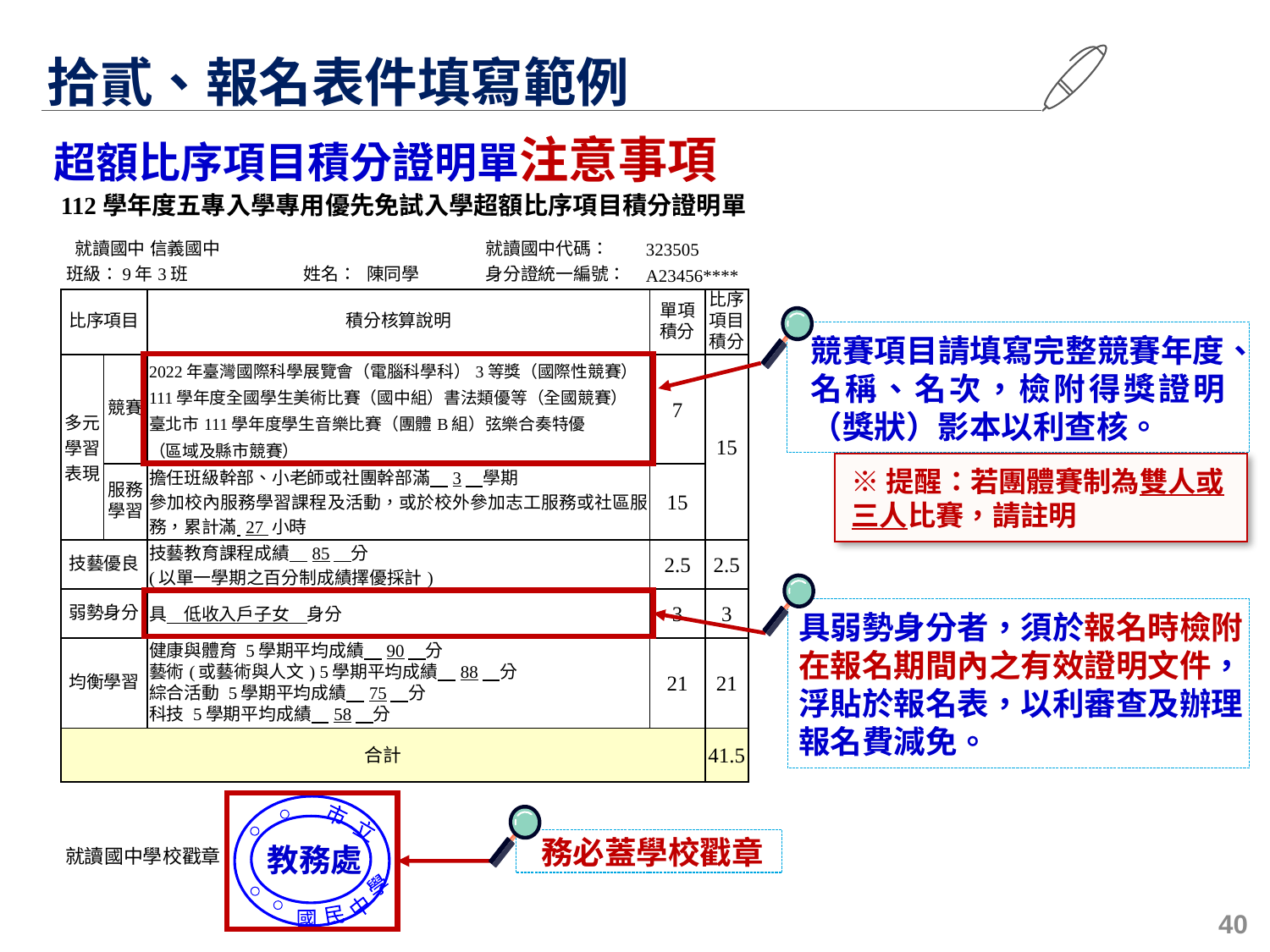

拾貳、報名表件填寫範例
超額比序項目積分證明單注意事項
112學年度五專入學專用優先免試入學超額比序項目積分證明單
| 就讀國中： |  |  | 信義國中 |  |  | 就讀國中代碼： | 323505 |  |  |
| --- | --- | --- | --- | --- | --- | --- | --- | --- | --- |
| 班級： |  | 9年3班 |  | 姓名： | 陳同學 | 身分證統一編號： | A23456\*\*\*\* |  |  |
| 比序項目 |  |  | 積分核算說明 |  |  |  |  | 單項 積分 | 比序項目積分 |
| 多元學習表現 | 競賽 |  | 2022年臺灣國際科學展覽會（電腦科學科）3等獎（國際性競賽） 111學年度全國學生美術比賽（國中組）書法類優等（全國競賽） 臺北市111學年度學生音樂比賽（團體B組）弦樂合奏特優 （區域及縣市競賽） |  |  |  |  | 7 | 15 |
|  | 服務 學習 |  | 擔任班級幹部、小老師或社團幹部滿　3　學期 參加校內服務學習課程及活動，或於校外參加志工服務或社區服務，累計滿 27 小時 |  |  |  |  | 15 |  |
| 技藝優良 |  |  | 技藝教育課程成績　85　分 (以單一學期之百分制成績擇優採計) |  |  |  |  | 2.5 | 2.5 |
| 弱勢身分 |  |  | 具　低收入戶子女　身分 |  |  |  |  | 3 | 3 |
| 均衡學習 |  |  | 健康與體育 5學期平均成績　90　分 藝術(或藝術與人文) 5學期平均成績　88　分 綜合活動 5學期平均成績　75　分 科技 5學期平均成績　58　分 |  |  |  |  | 21 | 21 |
| 合計 |  |  |  |  |  |  |  |  | 41.5 |

競賽項目請填寫完整競賽年度、名稱、名次，檢附得獎證明（獎狀）影本以利查核。

※提醒：若團體賽制為雙人或三人比賽，請註明

具弱勢身分者，須於報名時檢附在報名期間內之有效證明文件，浮貼於報名表，以利審查及辦理報名費減免。

     務必蓋學校戳章

就讀國中學校戳章

  ○  ○
市  立
教務處
學
中
民
國
○  ○
40